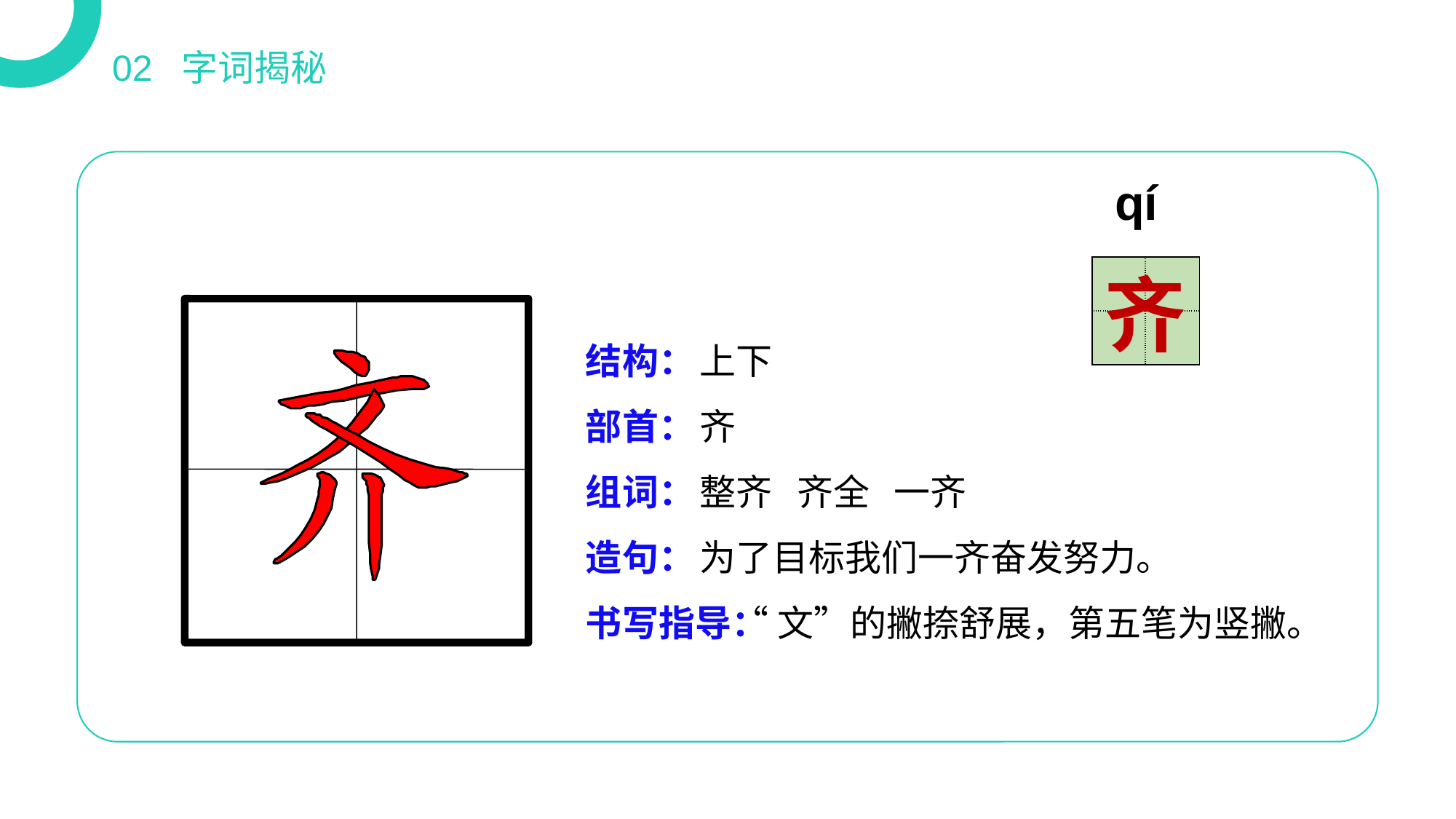

02  字词揭秘
qí
|  |  |
| --- | --- |
|  |  |
齐

结构：
部首：
组词：
造句：
书写指导：

上下
齐
整齐   齐全   一齐
为了目标我们一齐奋发努力。
    “文”的撇捺舒展，第五笔为竖撇。